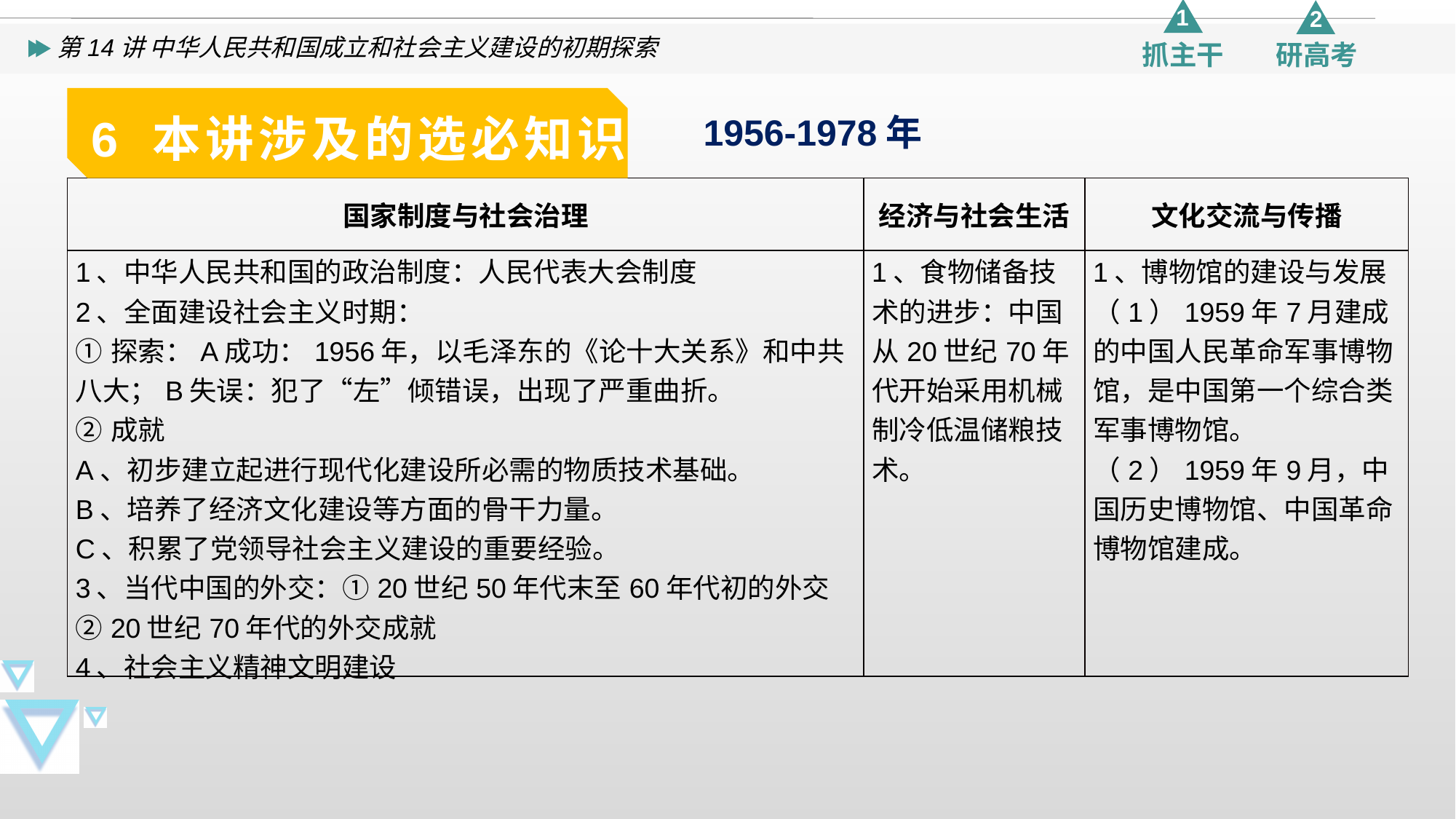

6 本讲涉及的选必知识
1956-1978年
| 国家制度与社会治理 | 经济与社会生活 | 文化交流与传播 |
| --- | --- | --- |
| 1、中华人民共和国的政治制度：人民代表大会制度 2、全面建设社会主义时期： ①探索：A成功：1956年，以毛泽东的《论十大关系》和中共八大；B失误：犯了“左”倾错误，出现了严重曲折。 ②成就 A、初步建立起进行现代化建设所必需的物质技术基础。 B、培养了经济文化建设等方面的骨干力量。 C、积累了党领导社会主义建设的重要经验。 3、当代中国的外交：①20世纪50年代末至60年代初的外交②20世纪70年代的外交成就 4、社会主义精神文明建设 | 1、食物储备技术的进步：中国从20世纪70年代开始采用机械制冷低温储粮技术。 | 1、博物馆的建设与发展 （1）1959年7月建成的中国人民革命军事博物馆，是中国第一个综合类军事博物馆。 （2）1959年9月，中国历史博物馆、中国革命博物馆建成。 |